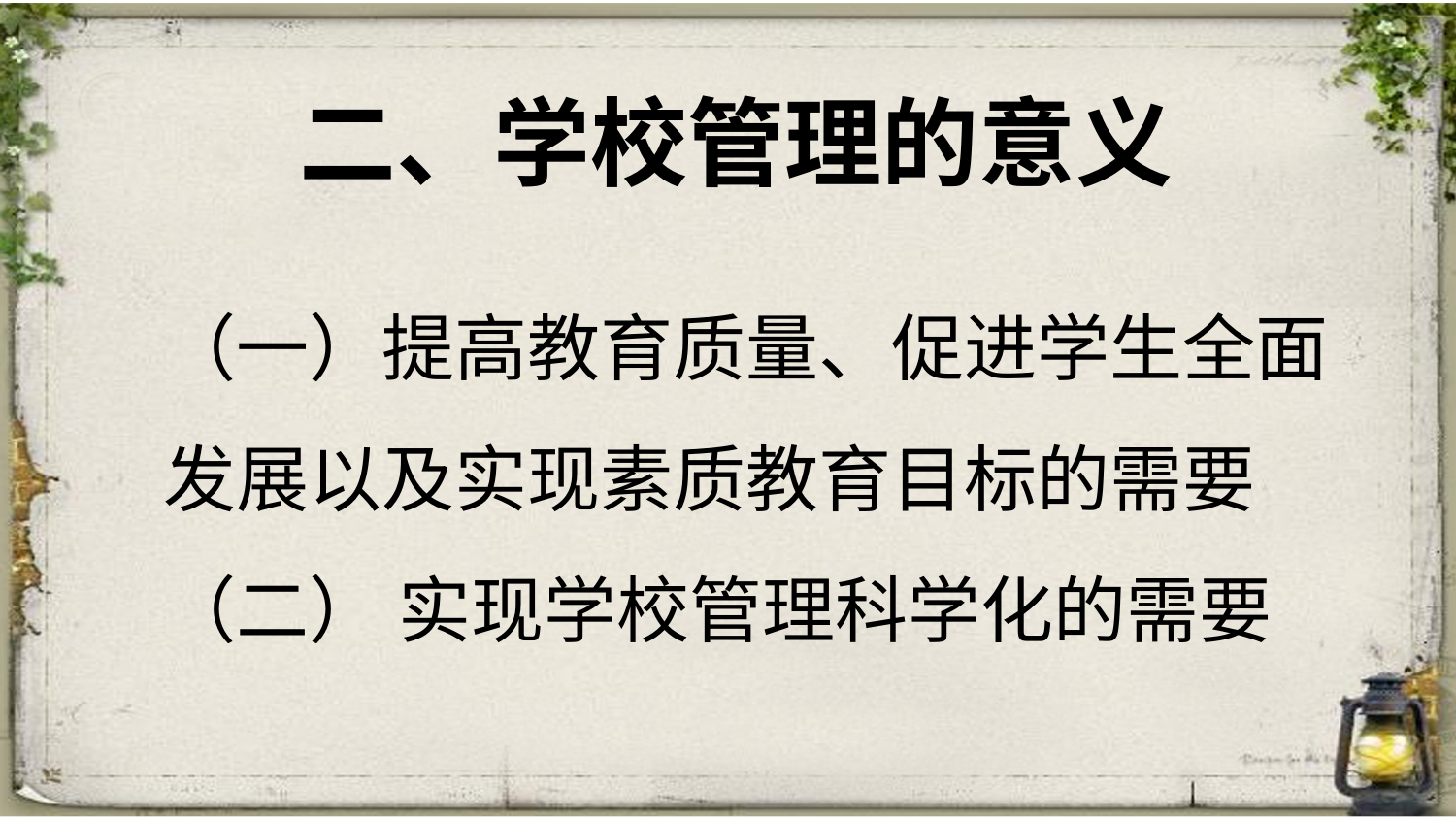

二、学校管理的意义
（一）提高教育质量、促进学生全面
发展以及实现素质教育目标的需要
（二） 实现学校管理科学化的需要